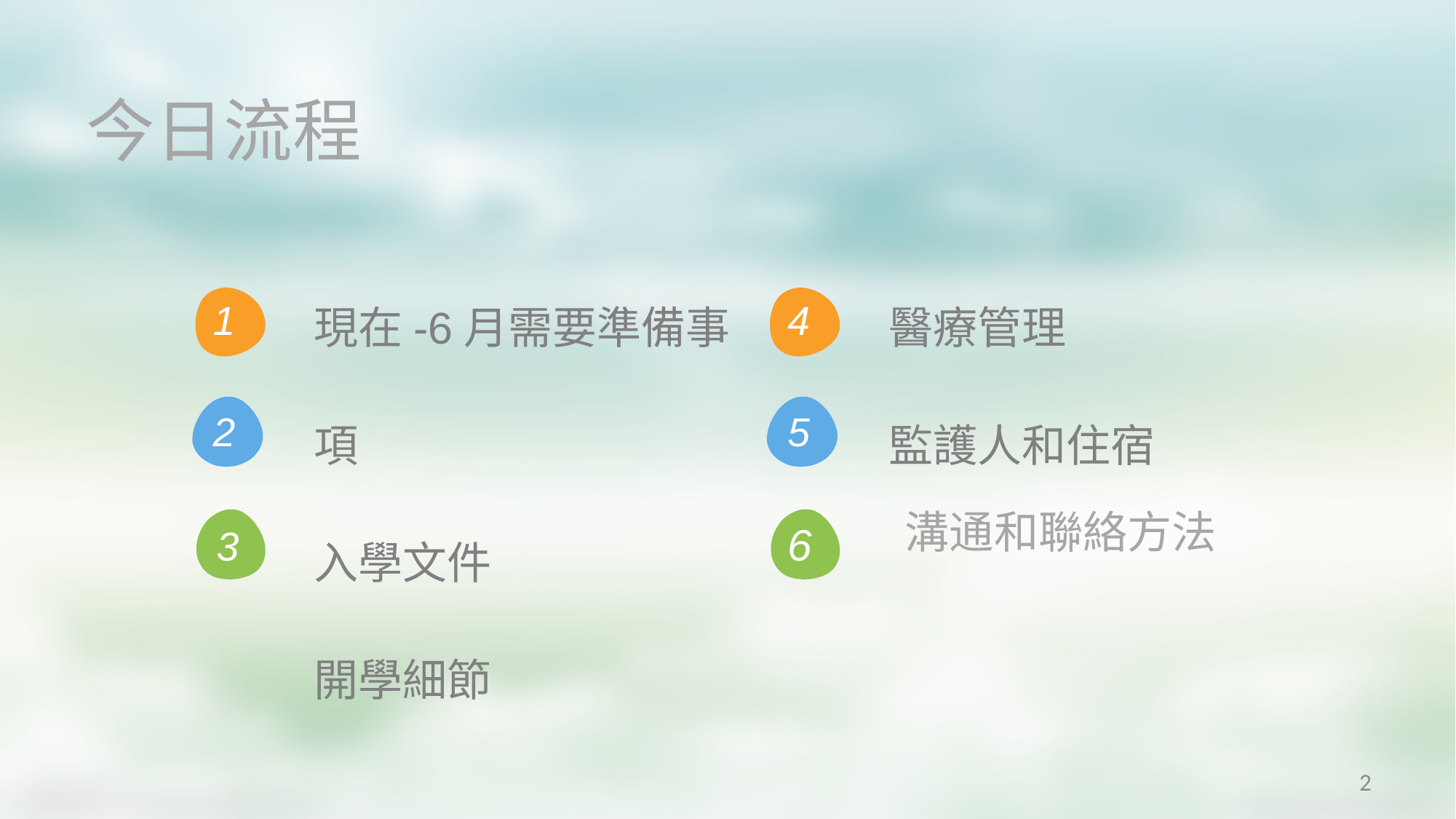

今日流程
現在-6月需要準備事項
入學文件
開學細節
醫療管理
監護人和住宿

1
4

2
5
溝通和聯絡方法

6

3
2